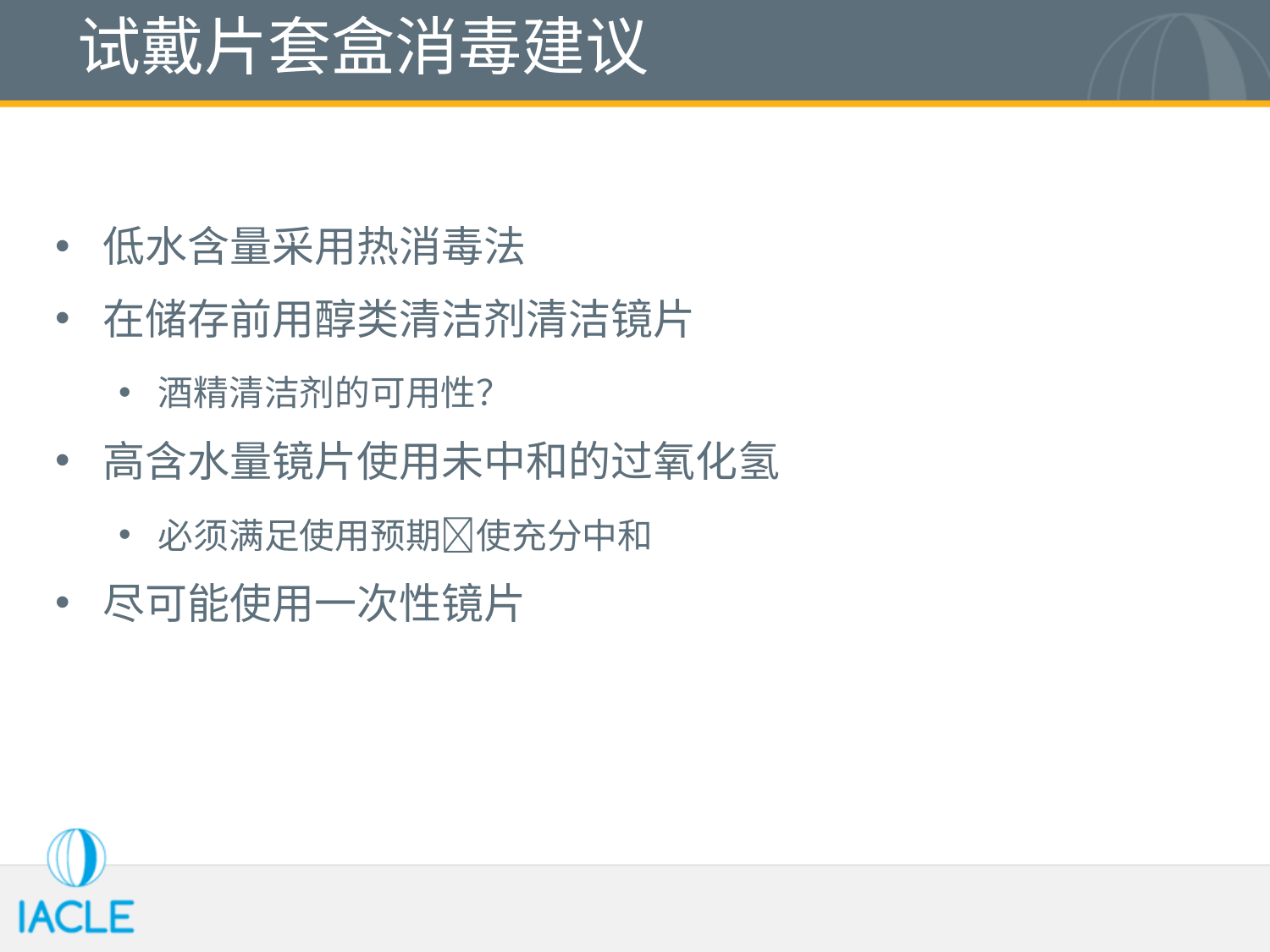

# 试戴片套盒消毒建议
低水含量采用热消毒法
在储存前用醇类清洁剂清洁镜片
酒精清洁剂的可用性？
高含水量镜片使用未中和的过氧化氢
必须满足使用预期→使充分中和
尽可能使用一次性镜片